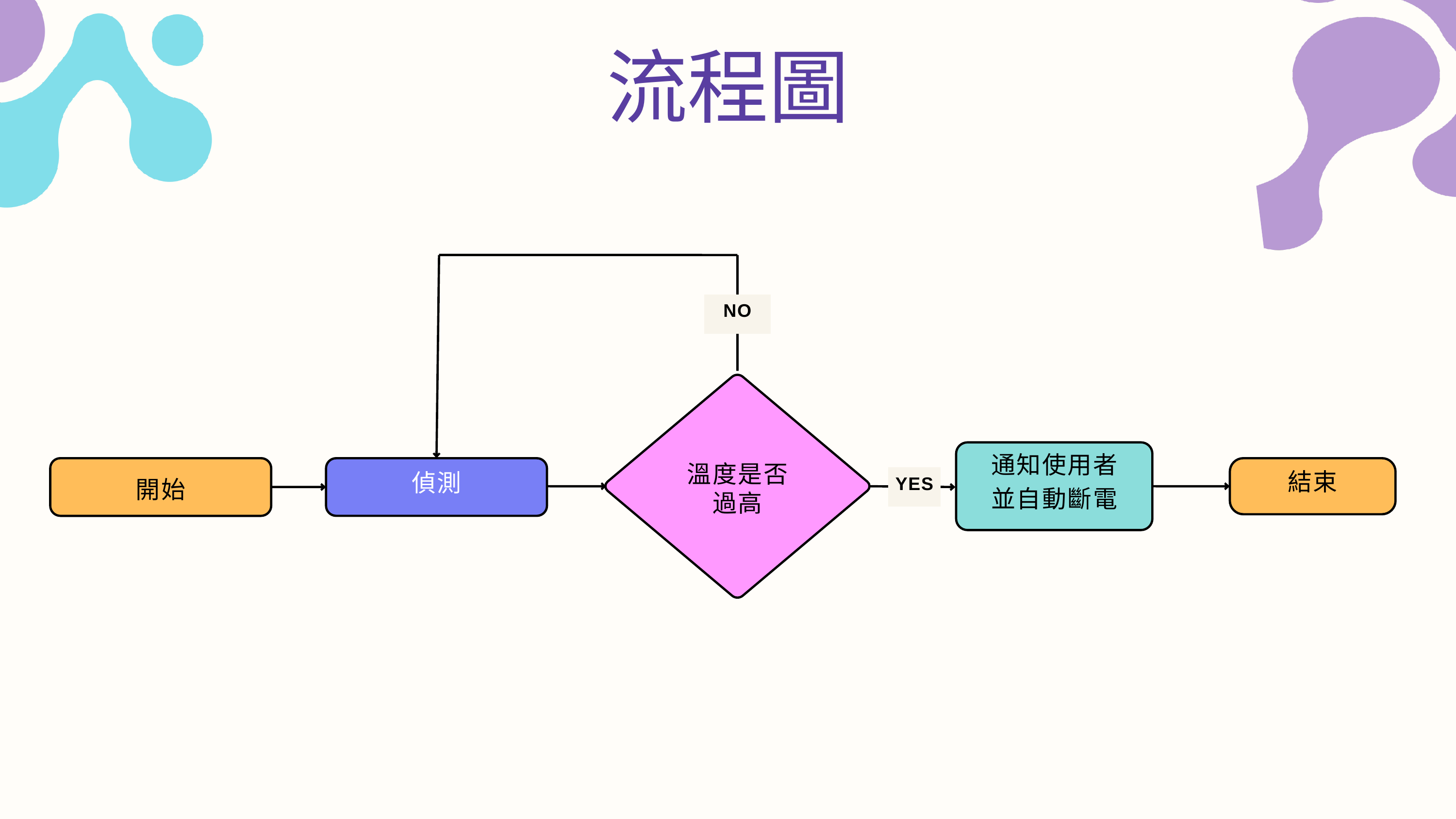

流程圖

NO

溫度是否
過高

通知使用者
並自動斷電

開始

偵測

結束

YES